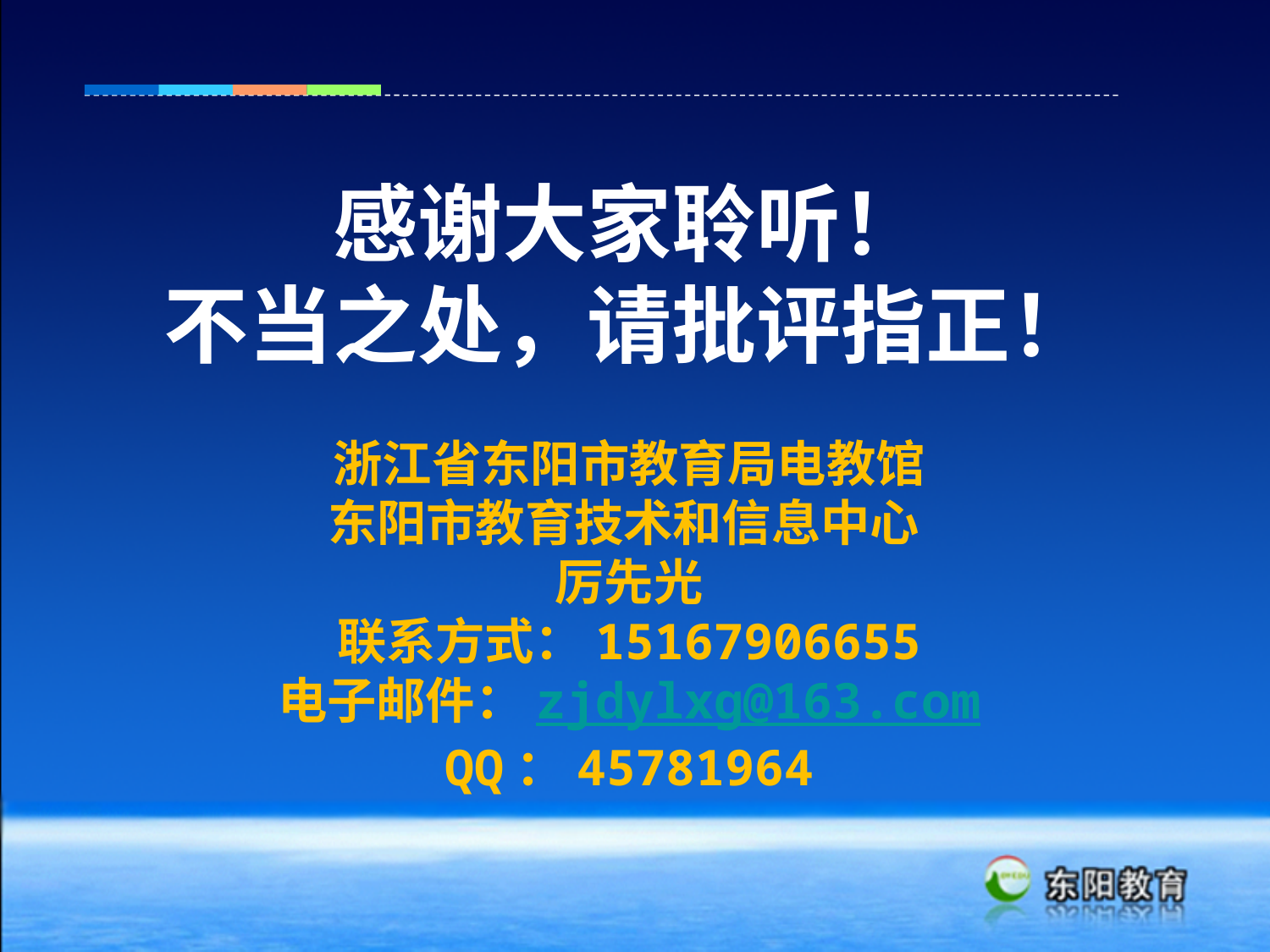

感谢大家聆听！
不当之处，请批评指正！

浙江省东阳市教育局电教馆
东阳市教育技术和信息中心
厉先光
联系方式：15167906655
电子邮件：zjdylxg@163.com
QQ：45781964